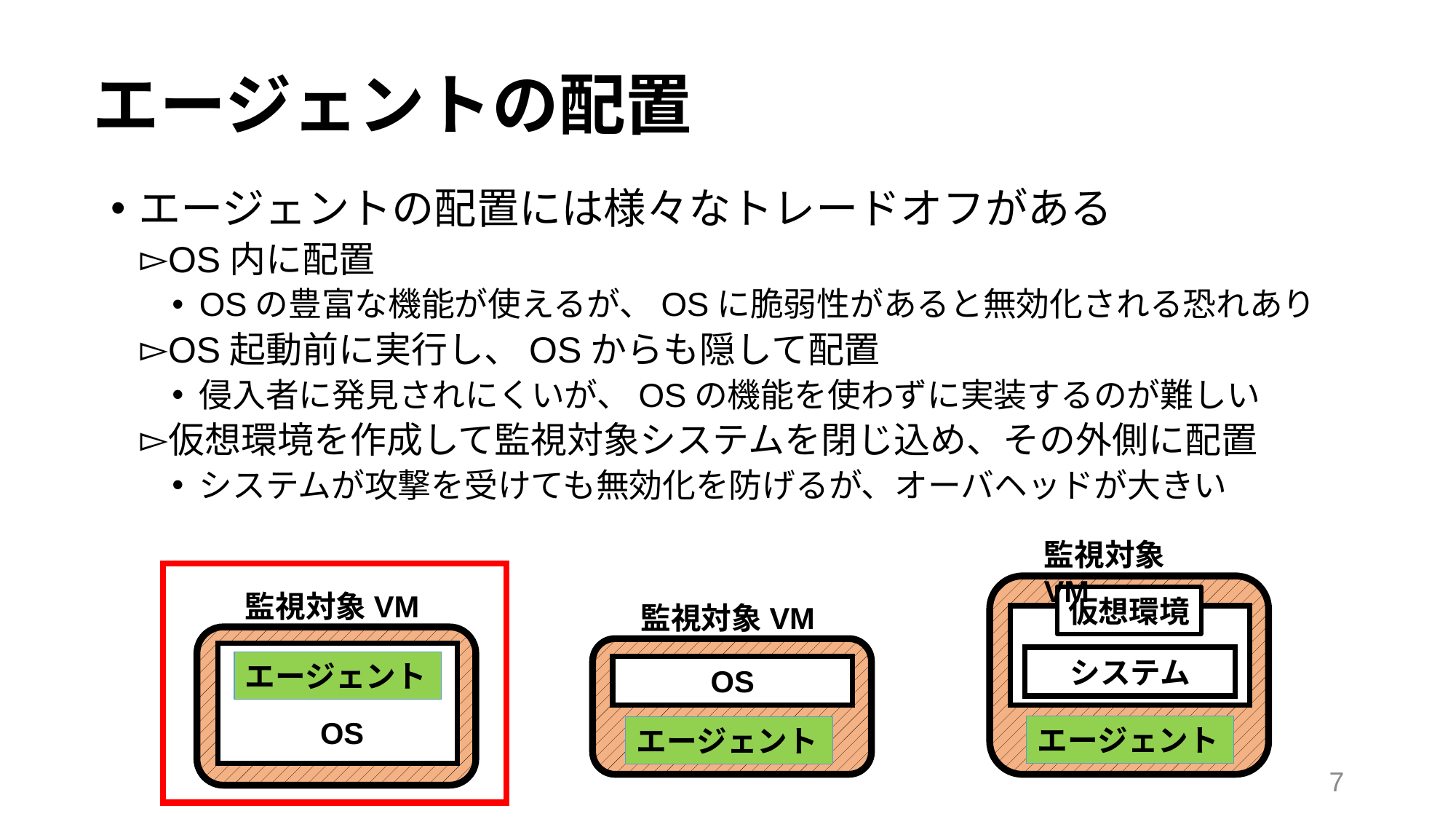

# エージェントの配置
エージェントの配置には様々なトレードオフがある
OS内に配置
OSの豊富な機能が使えるが、OSに脆弱性があると無効化される恐れあり
OS起動前に実行し、OSからも隠して配置
侵入者に発見されにくいが、OSの機能を使わずに実装するのが難しい
仮想環境を作成して監視対象システムを閉じ込め、その外側に配置
システムが攻撃を受けても無効化を防げるが、オーバヘッドが大きい
監視対象VM

監視対象VM
仮想環境
監視対象VM

システム
エージェント
OS
OS
エージェント
エージェント
7